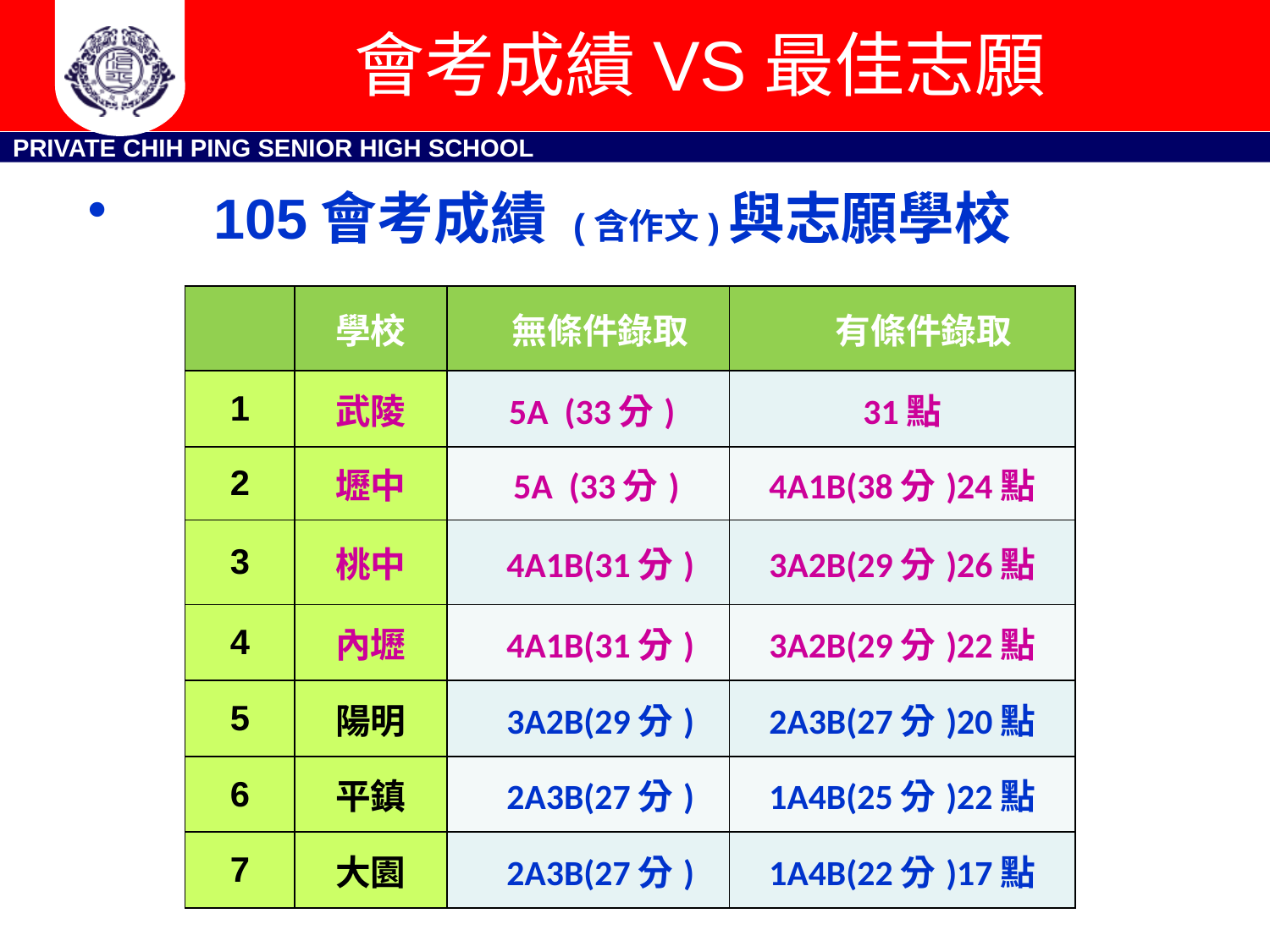

# 會考成績VS最佳志願
     105會考成績 (含作文)與志願學校
|  | 學校 | 無條件錄取 | 有條件錄取 |
| --- | --- | --- | --- |
| 1 | 武陵 | 5A (33分) | 31點 |
| 2 | 壢中 | 5A (33分) | 4A1B(38分)24點 |
| 3 | 桃中 | 4A1B(31分) | 3A2B(29分)26點 |
| 4 | 內壢 | 4A1B(31分) | 3A2B(29分)22點 |
| 5 | 陽明 | 3A2B(29分) | 2A3B(27分)20點 |
| 6 | 平鎮 | 2A3B(27分) | 1A4B(25分)22點 |
| 7 | 大園 | 2A3B(27分) | 1A4B(22分)17點 |